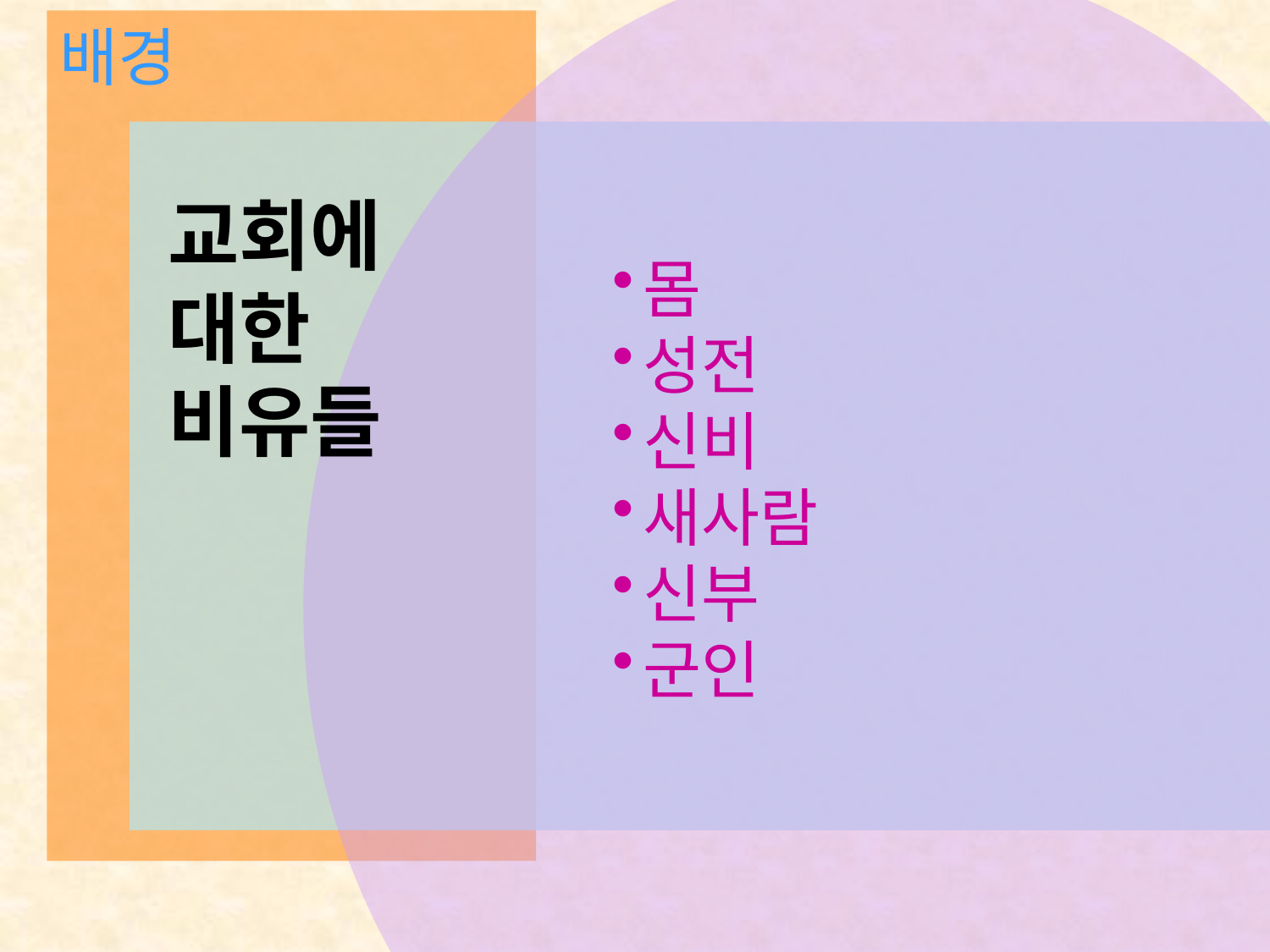

배경

# 교회에 대한 비유들
몸
성전
신비
새사람
신부
군인